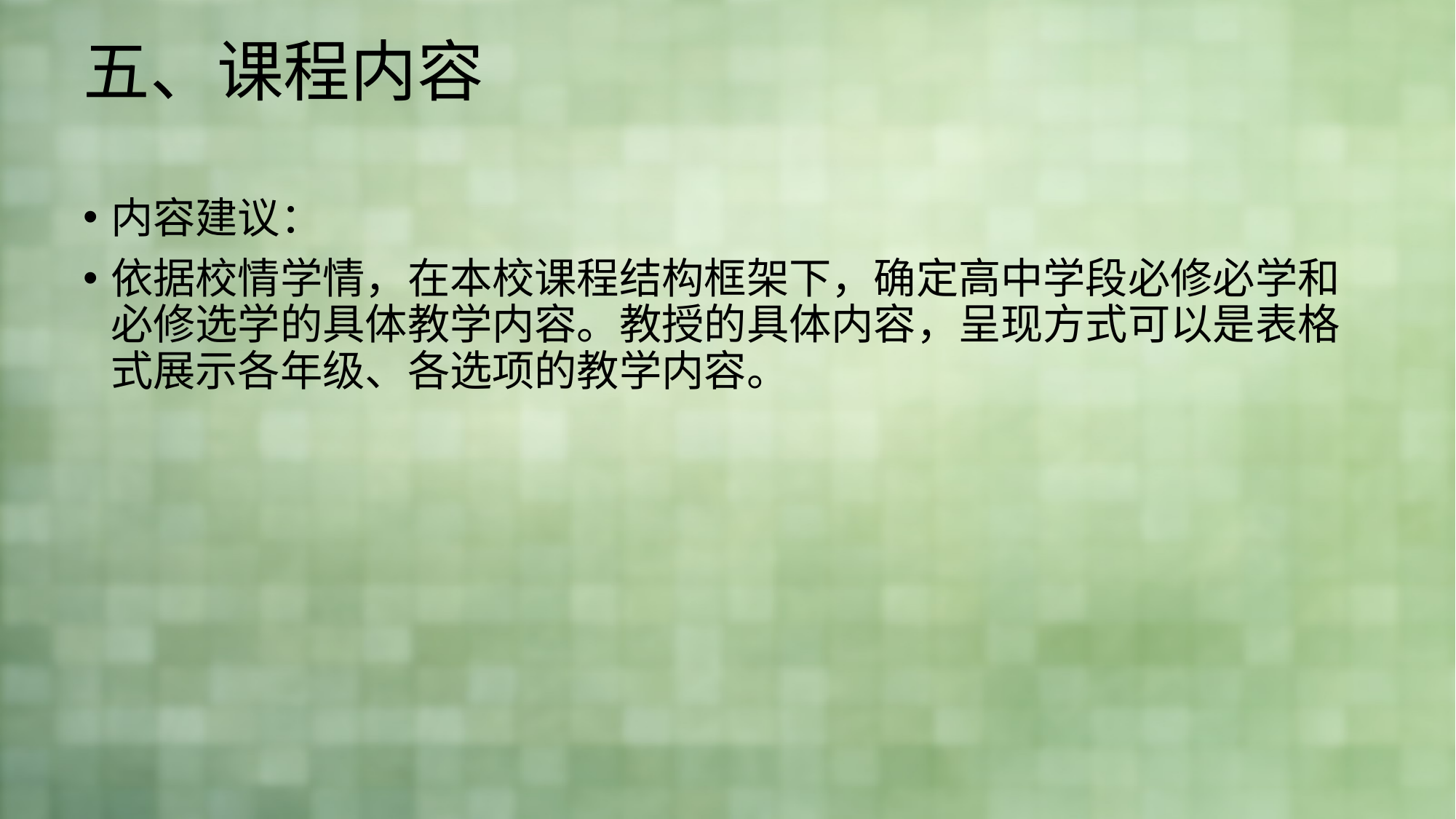

# 五、课程内容
内容建议：
依据校情学情，在本校课程结构框架下，确定高中学段必修必学和必修选学的具体教学内容。教授的具体内容，呈现方式可以是表格式展示各年级、各选项的教学内容。